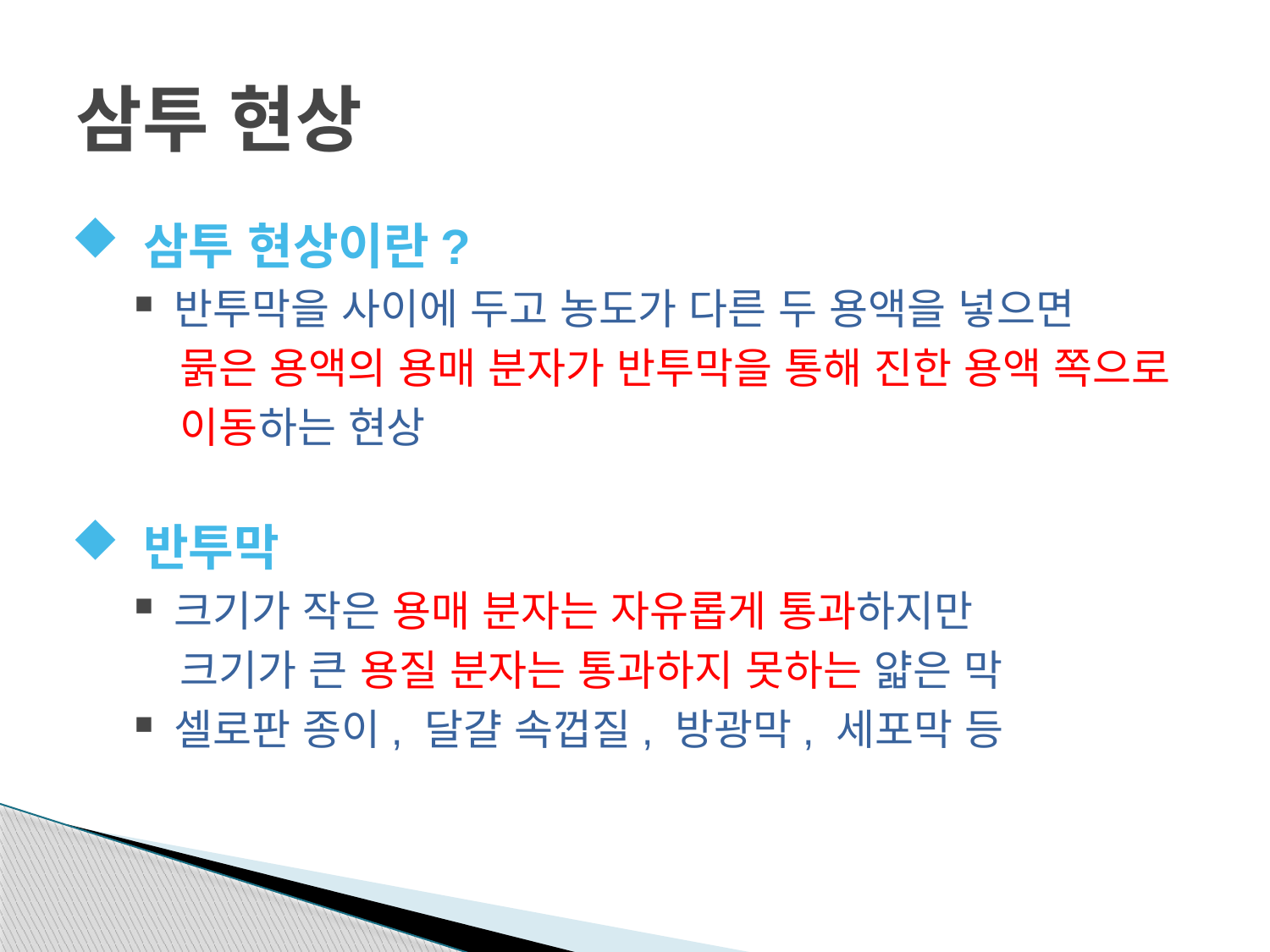

# 삼투 현상
 삼투 현상이란?
반투막을 사이에 두고 농도가 다른 두 용액을 넣으면
   묽은 용액의 용매 분자가 반투막을 통해 진한 용액 쪽으로
   이동하는 현상
 반투막
크기가 작은 용매 분자는 자유롭게 통과하지만
   크기가 큰 용질 분자는 통과하지 못하는 얇은 막
셀로판 종이, 달걀 속껍질, 방광막, 세포막 등